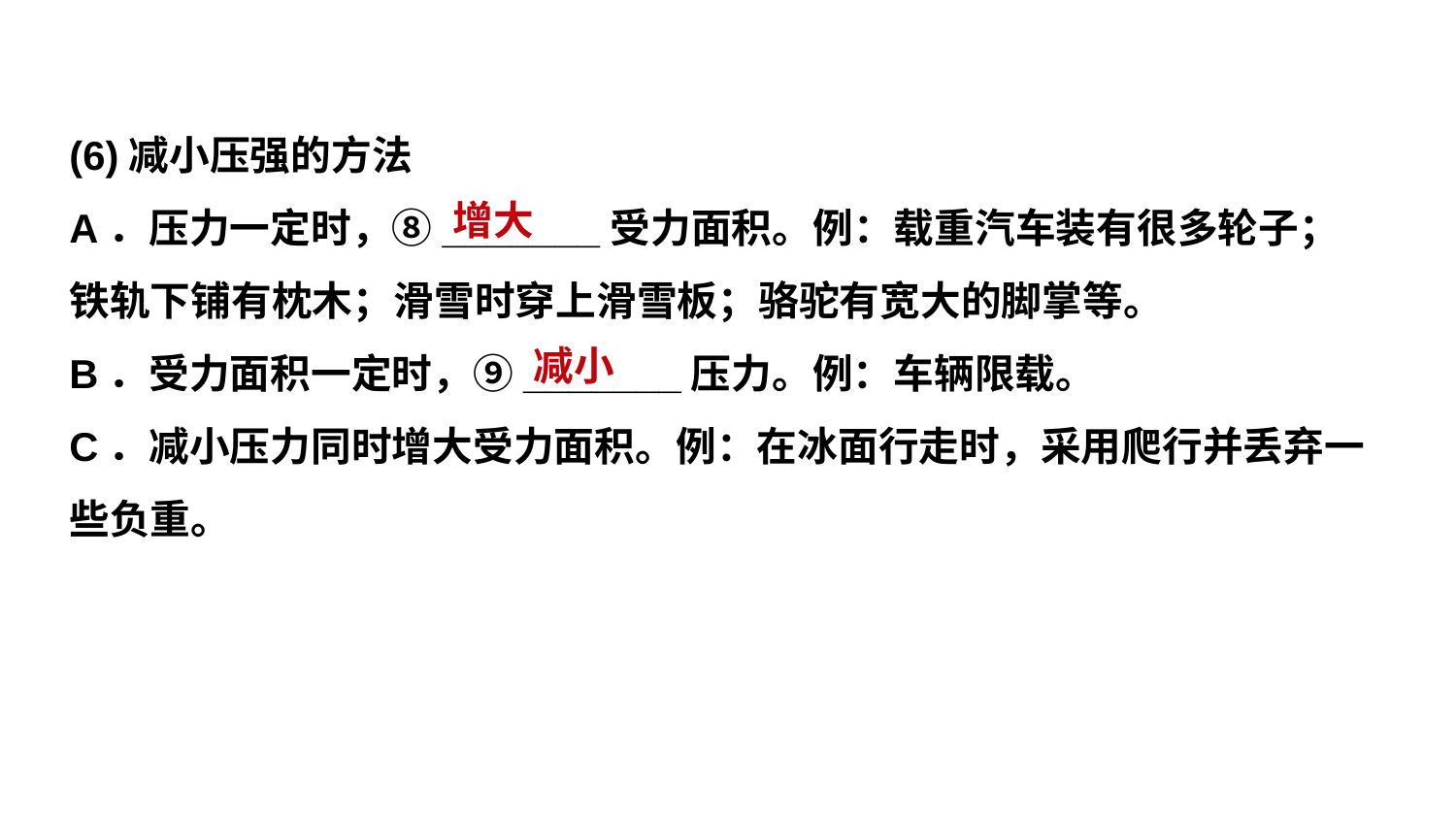

(6)减小压强的方法
A．压力一定时，⑧_______受力面积。例：载重汽车装有很多轮子；铁轨下铺有枕木；滑雪时穿上滑雪板；骆驼有宽大的脚掌等。
B．受力面积一定时，⑨_______压力。例：车辆限载。
C．减小压力同时增大受力面积。例：在冰面行走时，采用爬行并丢弃一些负重。
 增大
 减小